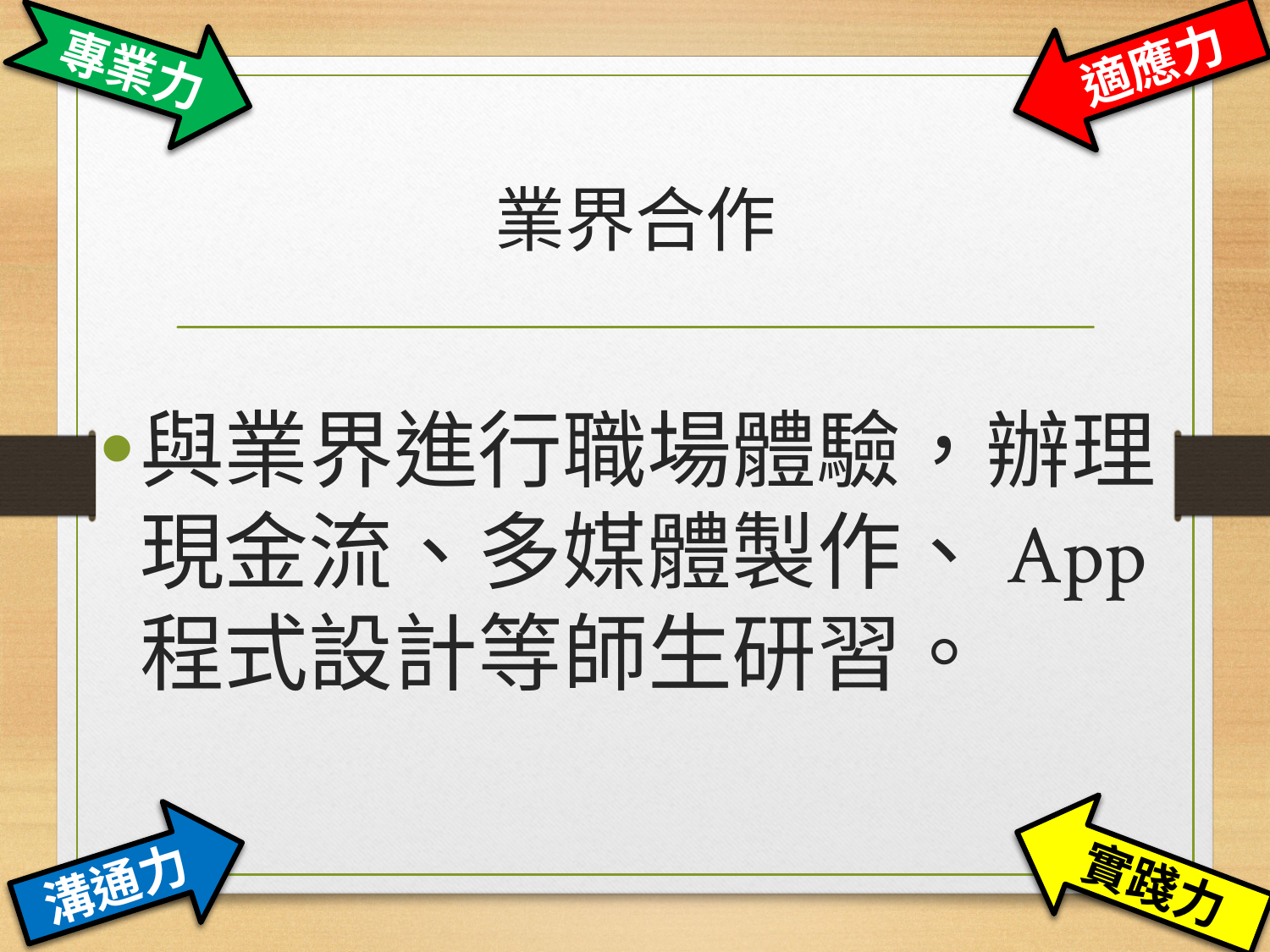

適應力
專業力
溝通力
實踐力
# 業界合作
與業界進行職場體驗，辦理現金流、多媒體製作、App程式設計等師生研習。
37